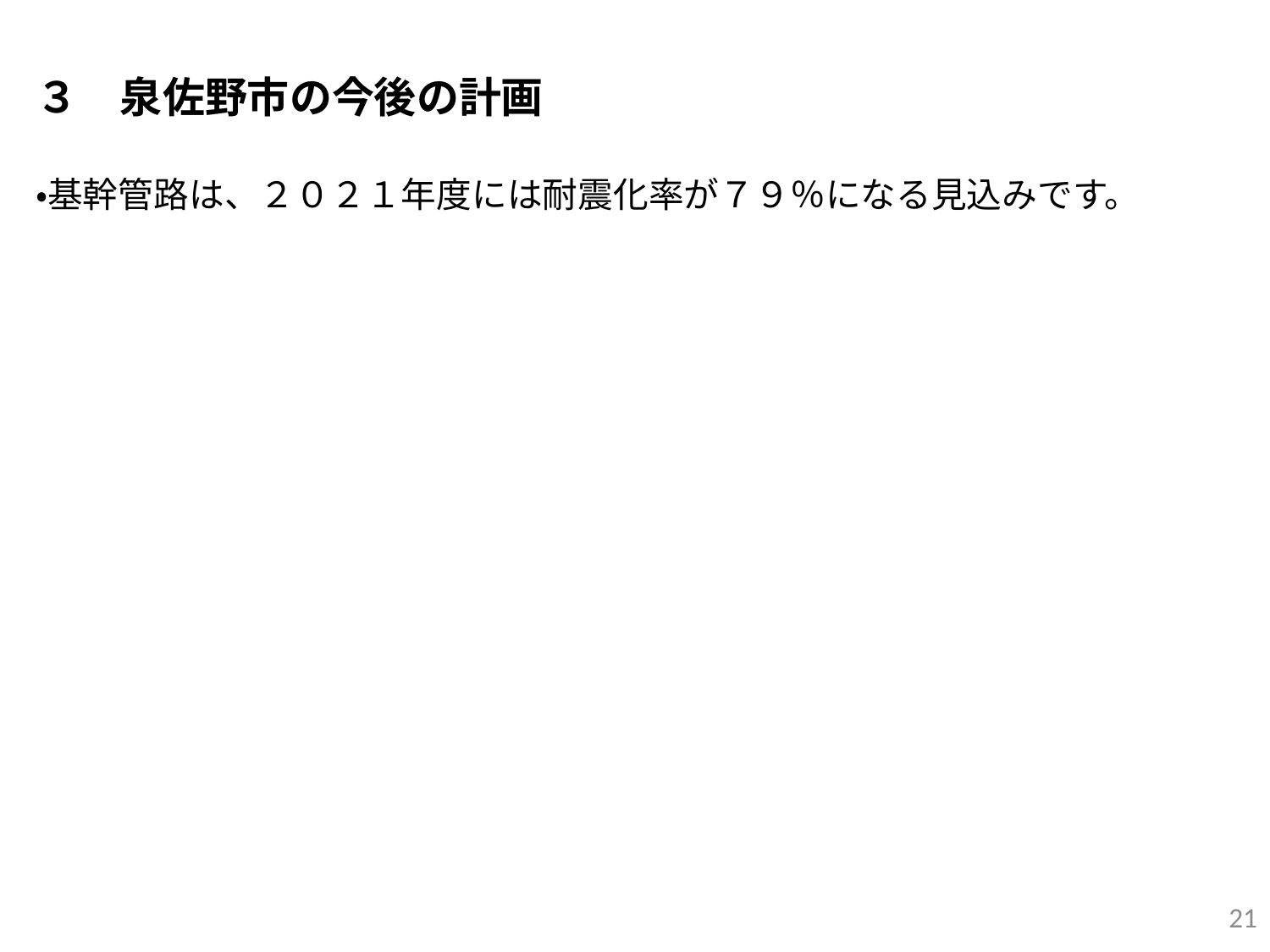

３　泉佐野市の今後の計画

・基幹管路は、２０２１年度には耐震化率が７９％になる見込みです。

21